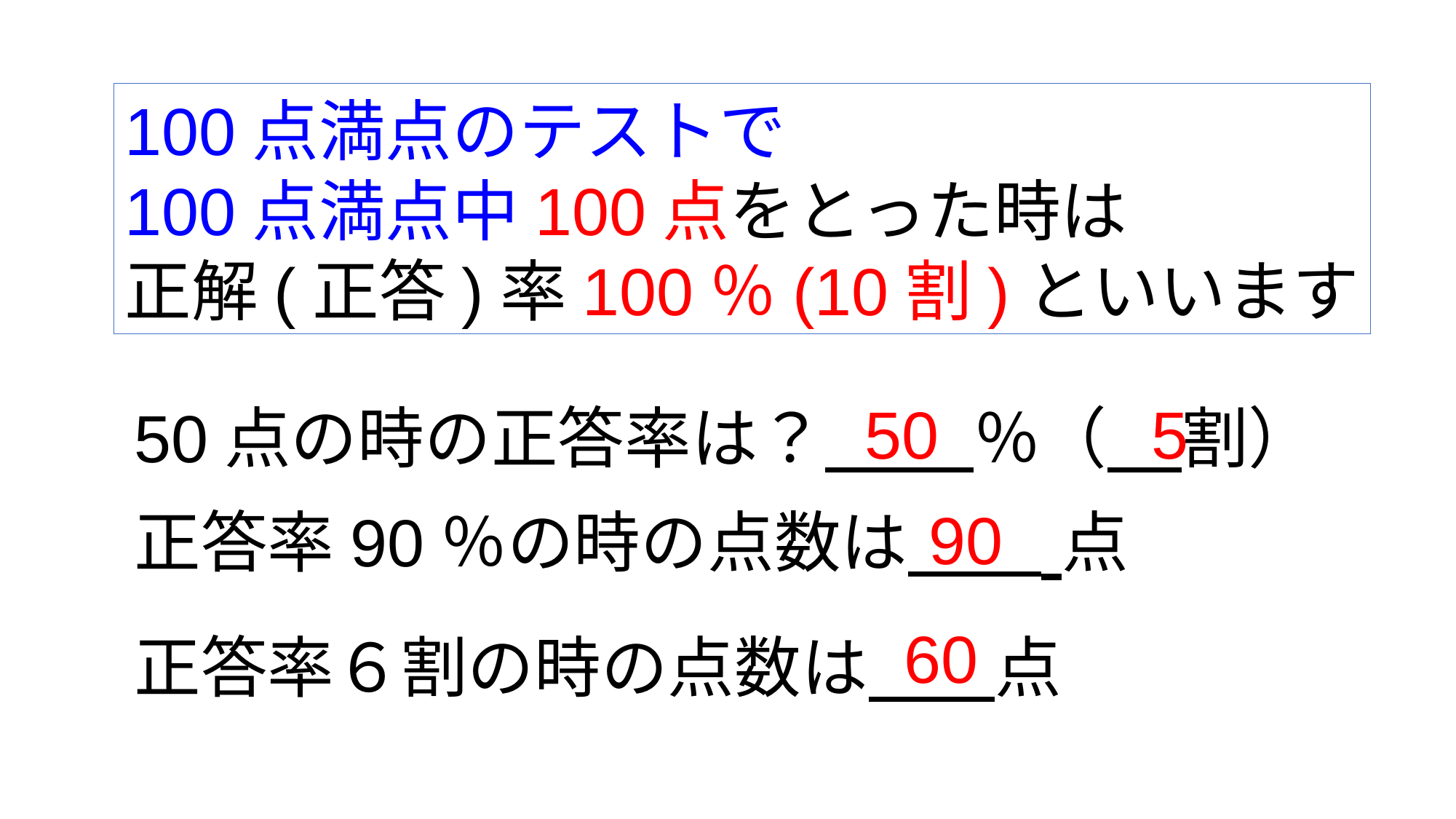

100点満点のテストで
100点満点中100点をとった時は
正解(正答)率100％(10割)といいます
50
5
50点の時の正答率は？　　 ％（     割）
正答率90％の時の点数は　　 点
正答率６割の時の点数は　    点
90
60